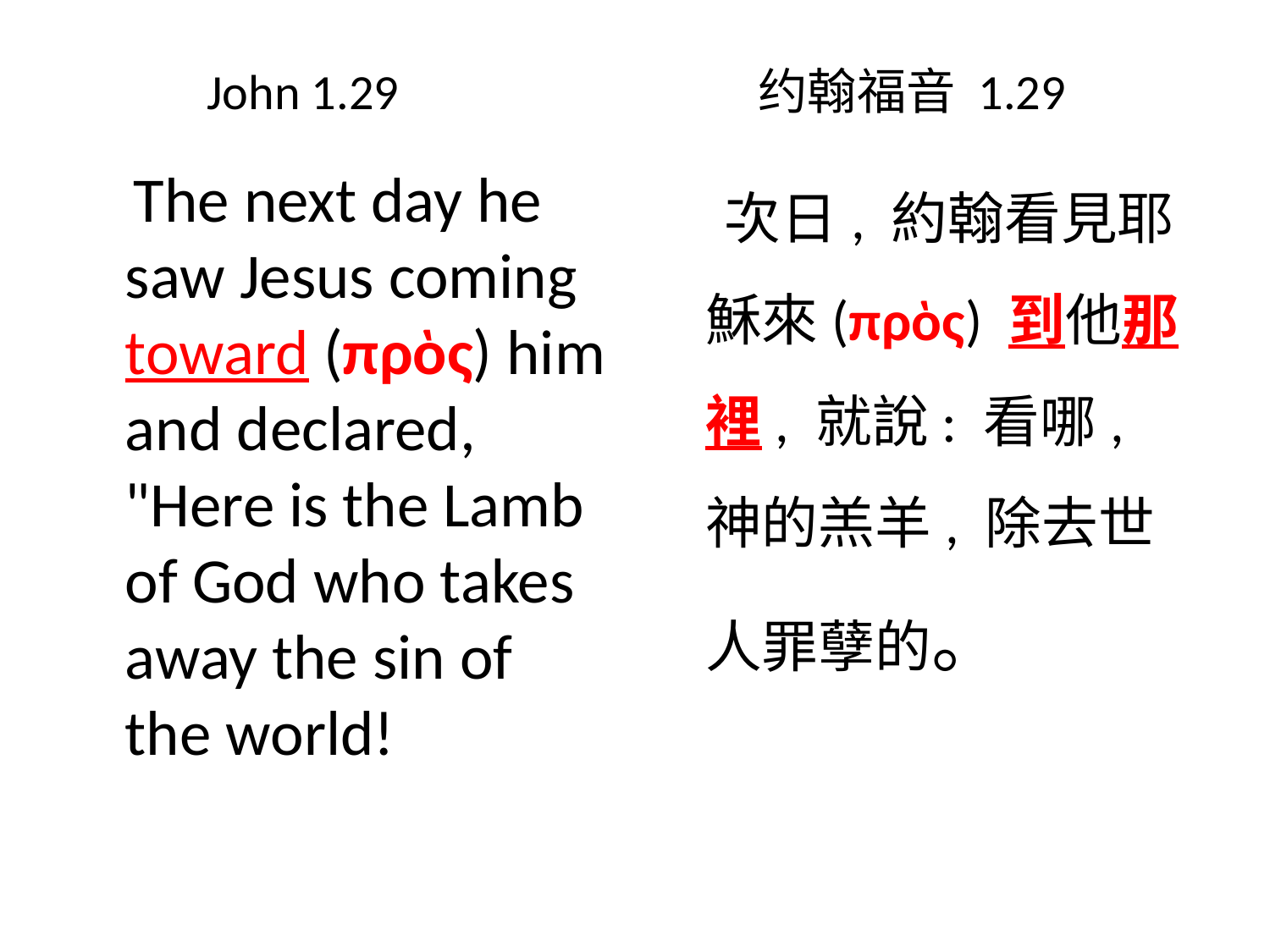

# John 1.29                               约翰福音 1.29
     次日, 約翰看見耶穌來(πρὸς) 到他那裡, 就說: 看哪, 神的羔羊, 除去世人罪孽的。

     The next day he saw Jesus coming toward (πρὸς) him and declared, "Here is the Lamb of God who takes away the sin of the world!